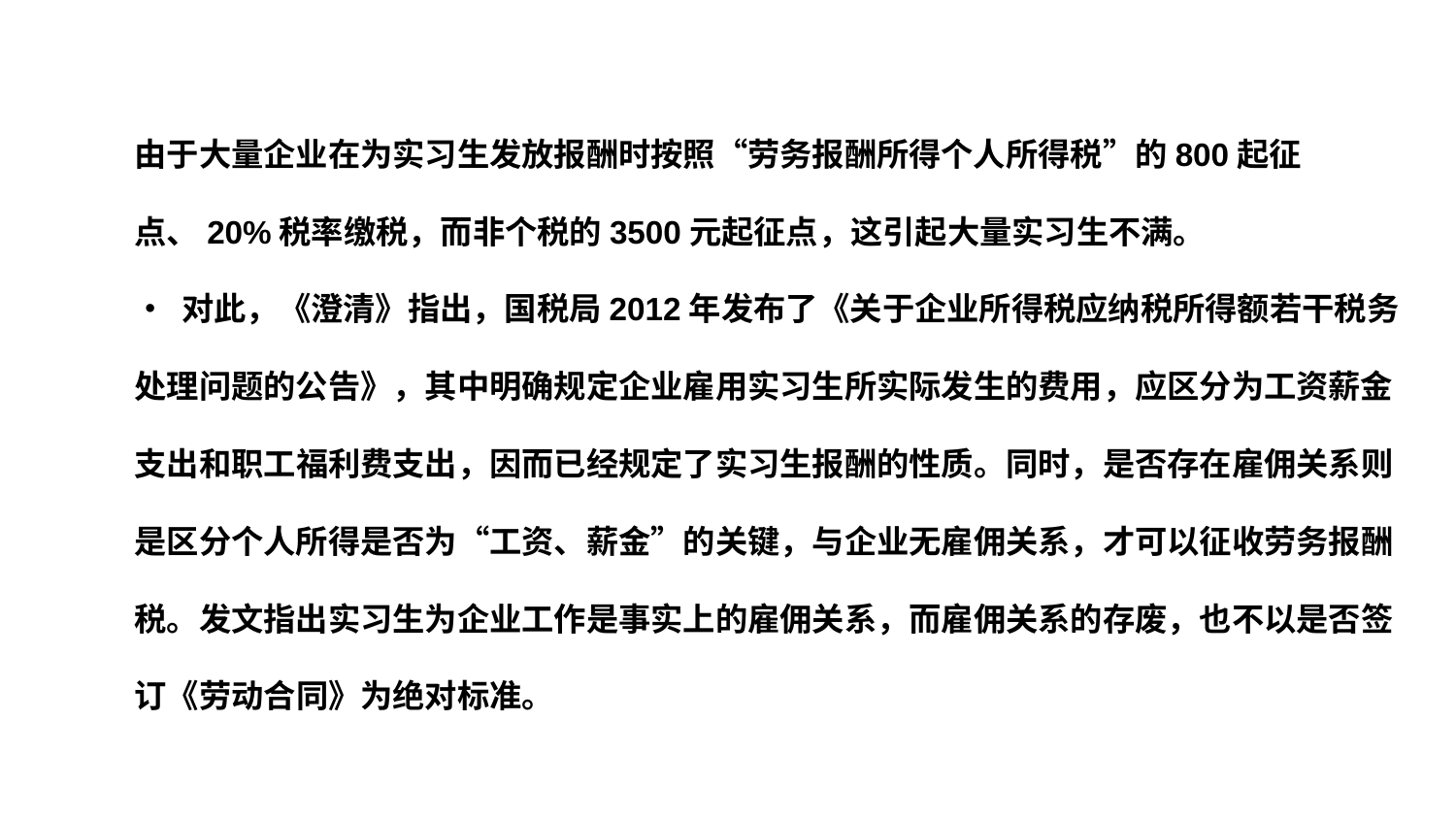

由于大量企业在为实习生发放报酬时按照“劳务报酬所得个人所得税”的800起征点、20%税率缴税，而非个税的3500元起征点，这引起大量实习生不满。
• 对此，《澄清》指出，国税局2012年发布了《关于企业所得税应纳税所得额若干税务处理问题的公告》，其中明确规定企业雇用实习生所实际发生的费用，应区分为工资薪金支出和职工福利费支出，因而已经规定了实习生报酬的性质。同时，是否存在雇佣关系则是区分个人所得是否为“工资、薪金”的关键，与企业无雇佣关系，才可以征收劳务报酬税。发文指出实习生为企业工作是事实上的雇佣关系，而雇佣关系的存废，也不以是否签订《劳动合同》为绝对标准。